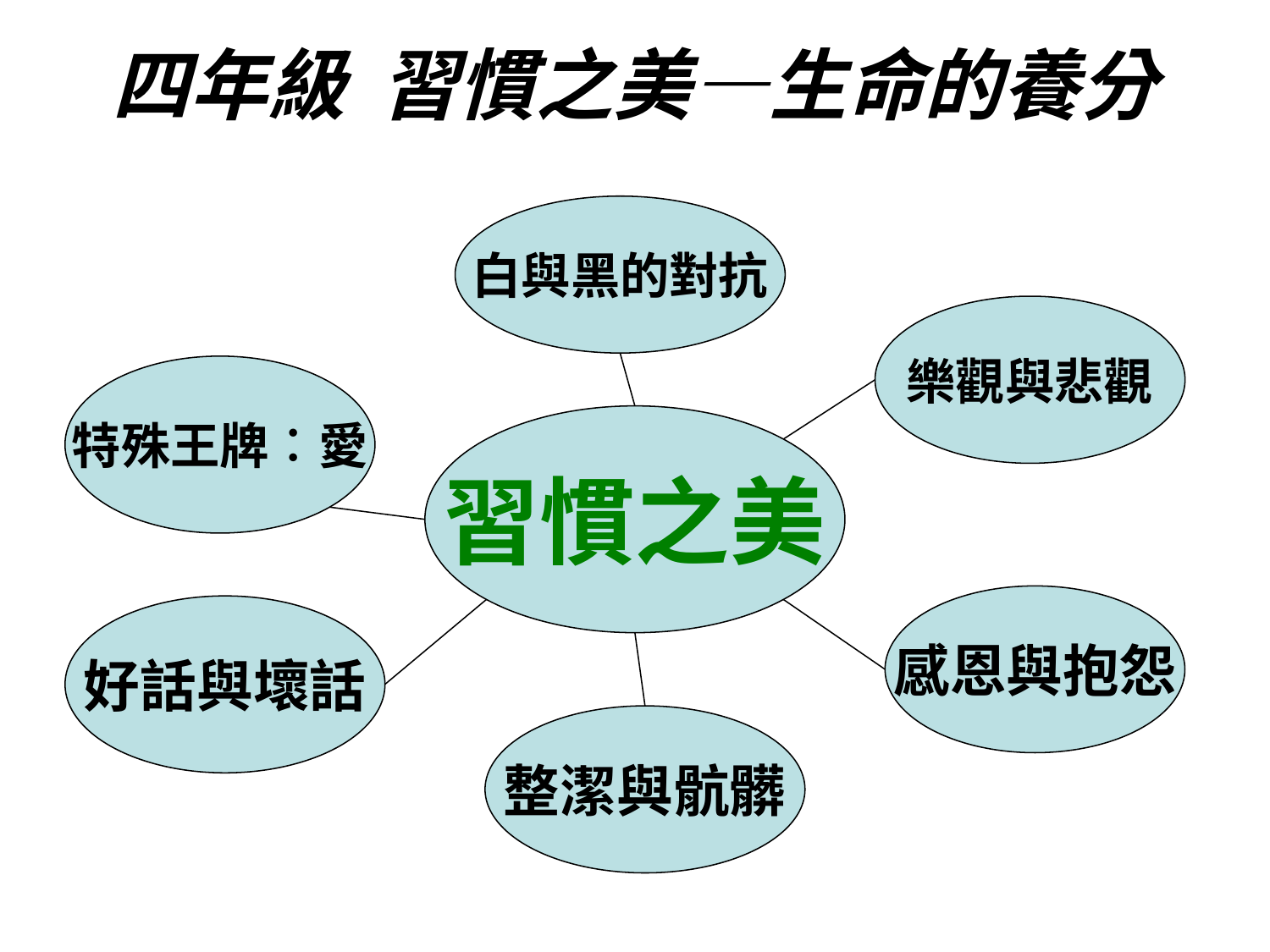

# 四年級  習慣之美—生命的養分

白與黑的對抗
樂觀與悲觀
特殊王牌︰愛
習慣之美
感恩與抱怨
好話與壞話
整潔與骯髒